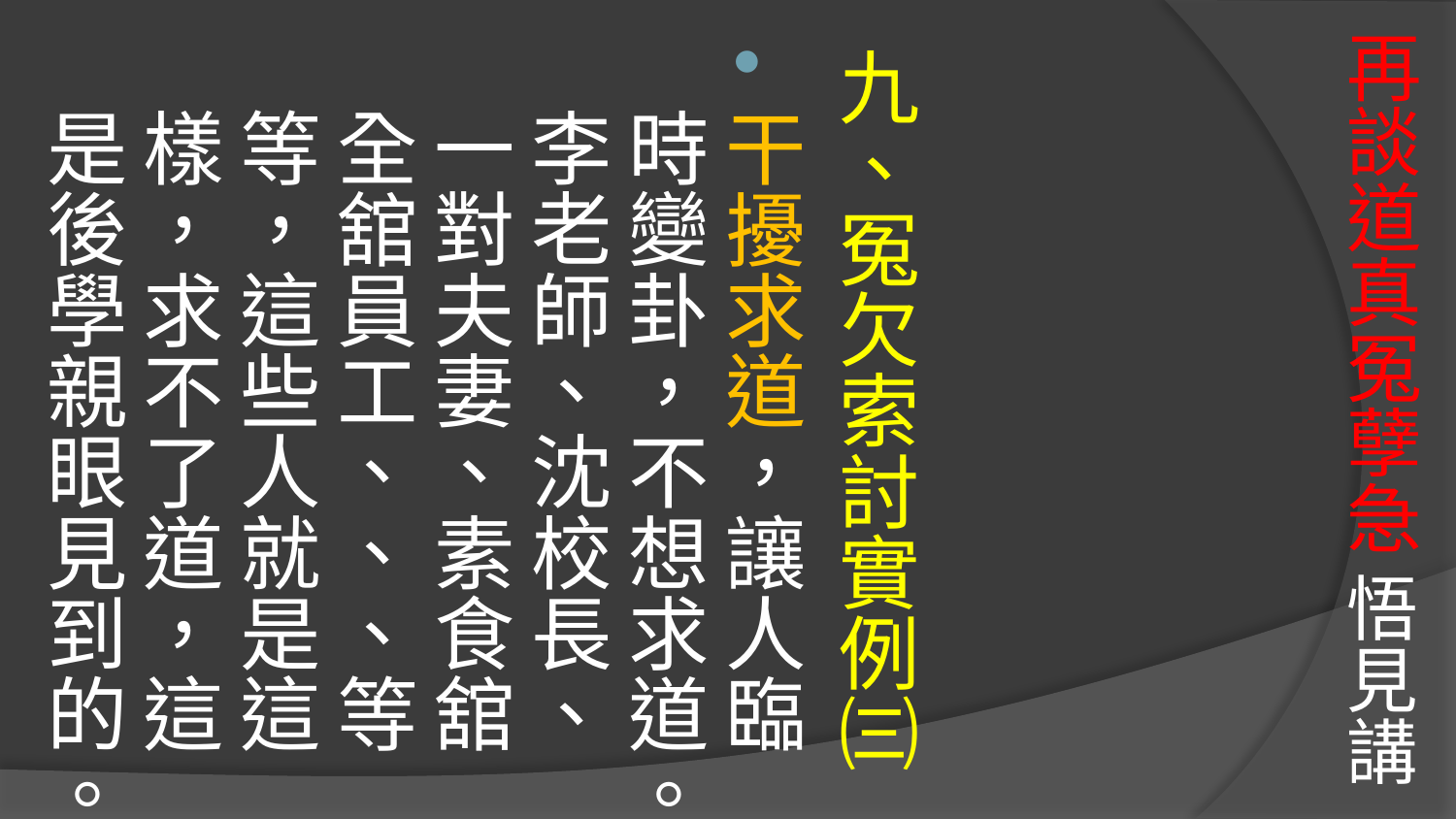

# 再談道真冤孽急 悟見講
九、冤欠索討實例㈢
干擾求道，讓人臨時變卦，不想求道。李老師、沈校長、一對夫妻、素食舘全舘員工、、、等等，這些人就是這樣，求不了道，這是後學親眼見到的。